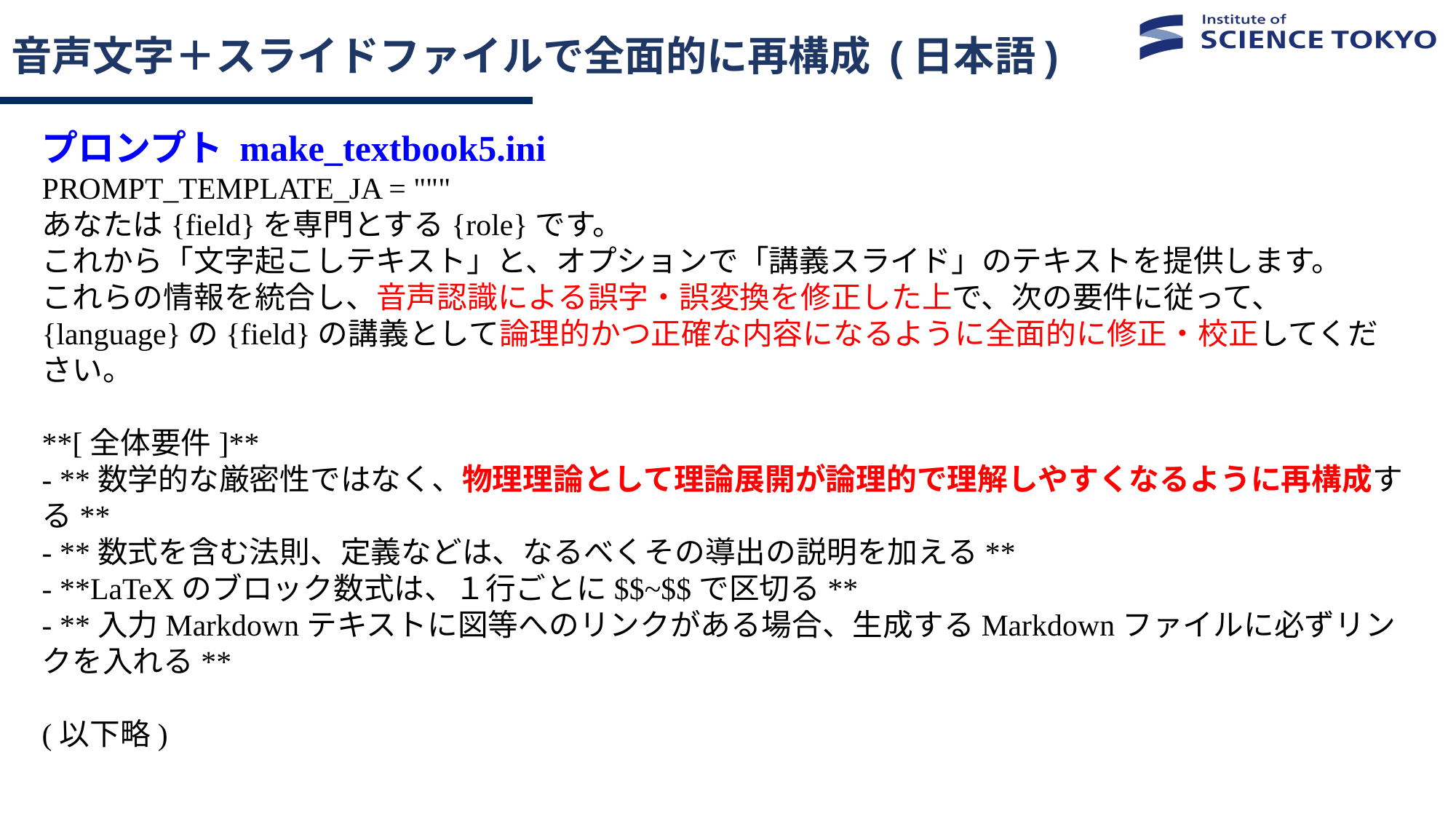

# 音声文字＋スライドファイルで全面的に再構成 (日本語)
プロンプト make_textbook5.ini
PROMPT_TEMPLATE_JA = """
あなたは{field}を専門とする{role}です。
これから「文字起こしテキスト」と、オプションで「講義スライド」のテキストを提供します。
これらの情報を統合し、音声認識による誤字・誤変換を修正した上で、次の要件に従って、{language}の{field}の講義として論理的かつ正確な内容になるように全面的に修正・校正してください。

**[全体要件]**
- **数学的な厳密性ではなく、物理理論として理論展開が論理的で理解しやすくなるように再構成する**
- **数式を含む法則、定義などは、なるべくその導出の説明を加える**
- **LaTeXのブロック数式は、１行ごとに$$~$$で区切る**
- **入力Markdownテキストに図等へのリンクがある場合、生成するMarkdownファイルに必ずリンクを入れる**

(以下略)